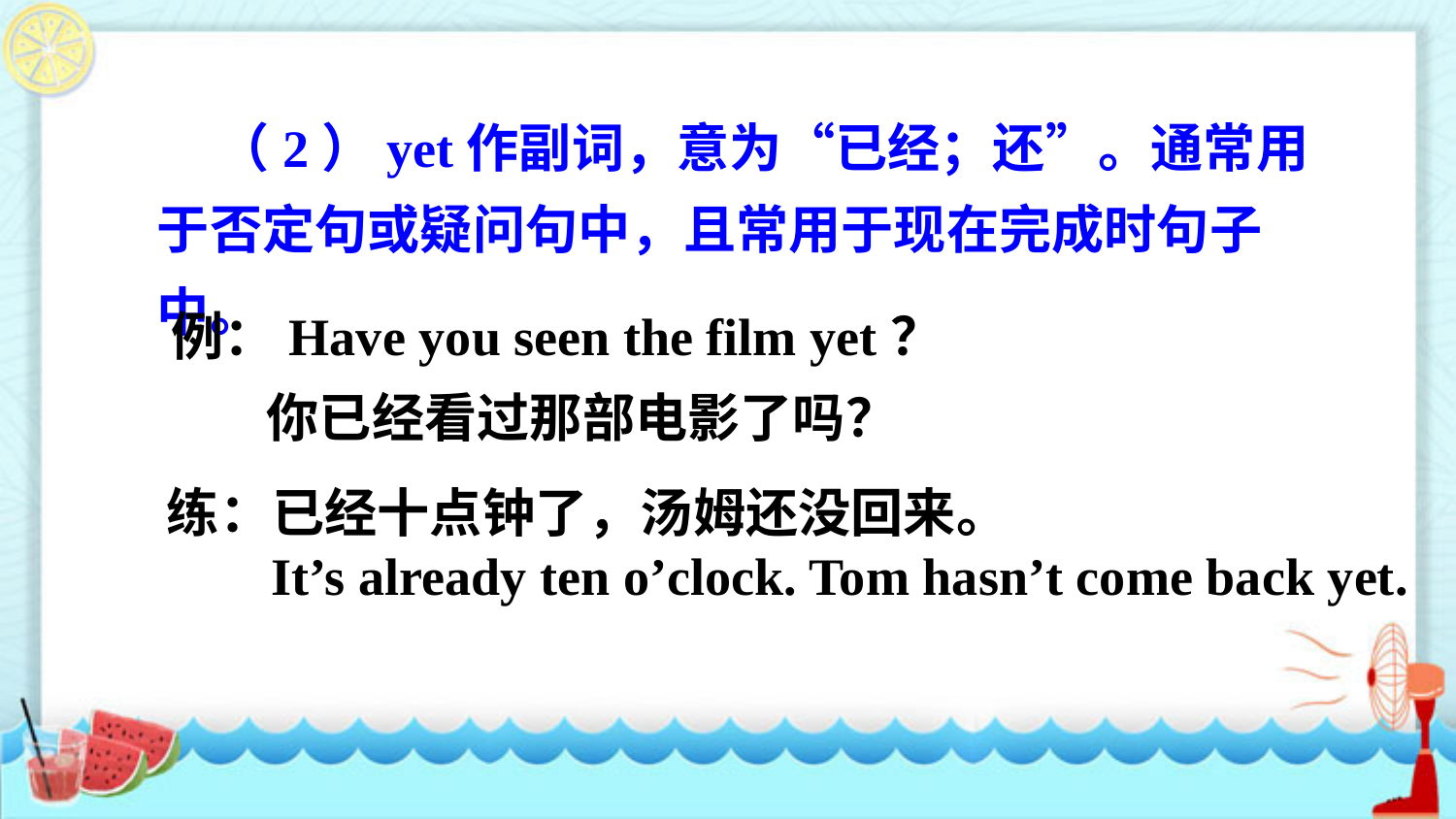

（2）yet作副词，意为“已经；还”。通常用于否定句或疑问句中，且常用于现在完成时句子中。
例：Have you seen the film yet？
       你已经看过那部电影了吗？
练：已经十点钟了，汤姆还没回来。
        It’s already ten o’clock. Tom hasn’t come back yet.